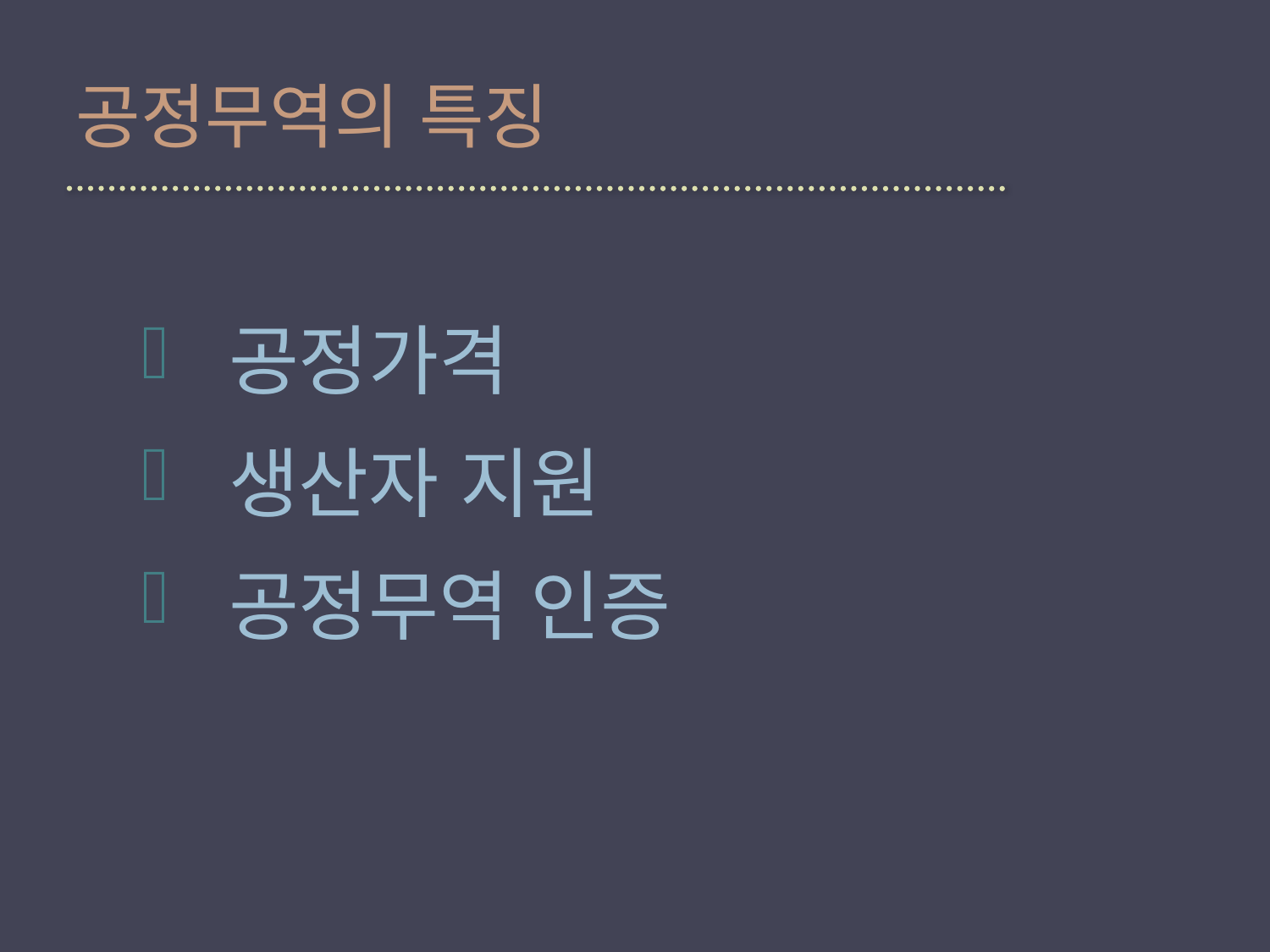

# 공정무역의 특징
 공정가격

 생산자 지원

 공정무역 인증